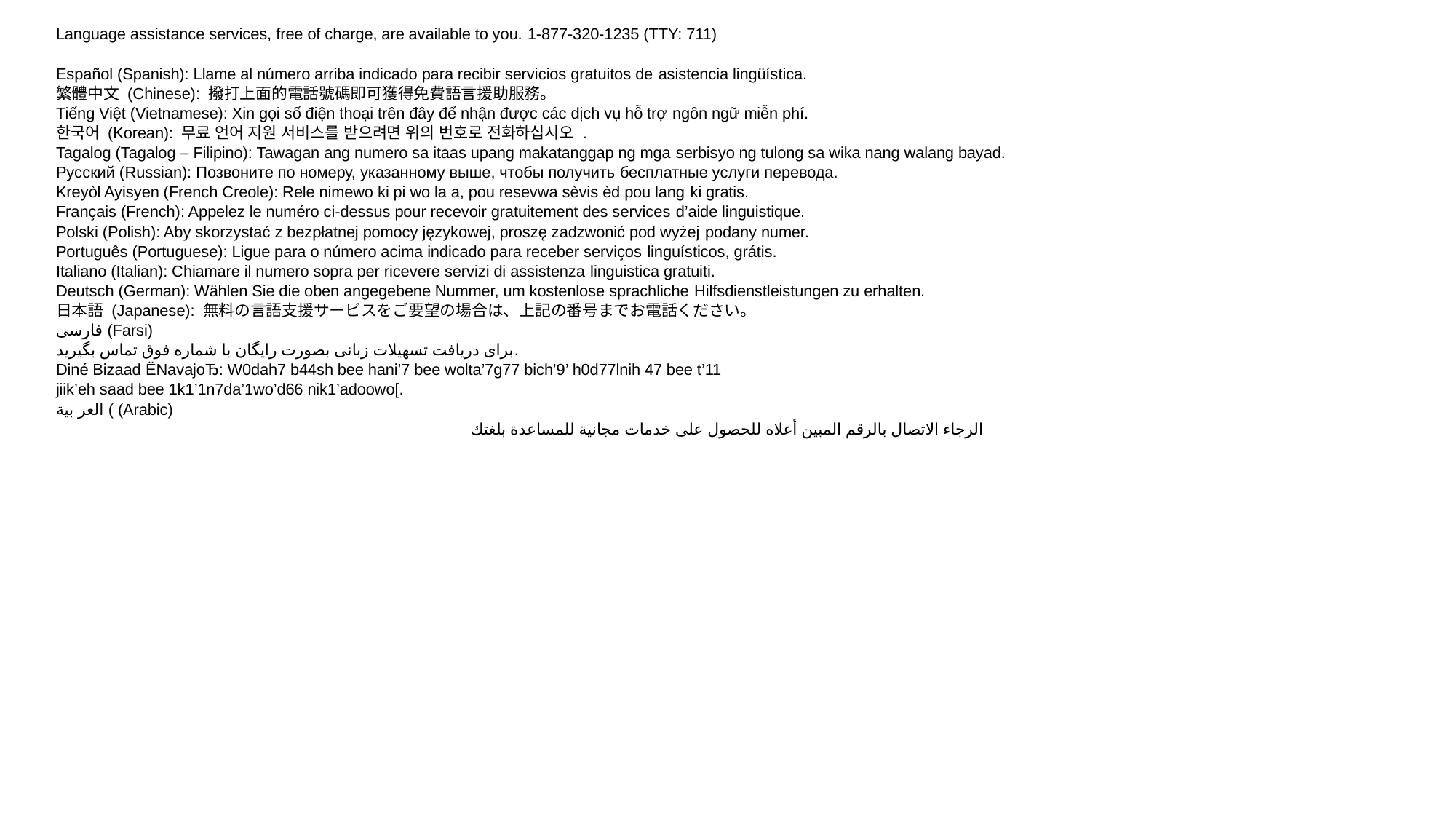

Language assistance services, free of charge, are available to you. 1-877-320-1235 (TTY: 711)

Español (Spanish): Llame al número arriba indicado para recibir servicios gratuitos de asistencia lingüística.
繁體中文 (Chinese): 撥打上面的電話號碼即可獲得免費語言援助服務。
Tiếng Việt (Vietnamese): Xin gọi số điện thoại trên đây để nhận được các dịch vụ hỗ trợ ngôn ngữ miễn phí.
한국어 (Korean): 무료 언어 지원 서비스를 받으려면 위의 번호로 전화하십시오 .
Tagalog (Tagalog – Filipino): Tawagan ang numero sa itaas upang makatanggap ng mga serbisyo ng tulong sa wika nang walang bayad.
Русский (Russian): Позвоните по номеру, указанному выше, чтобы получить бесплатные услуги перевода.
Kreyòl Ayisyen (French Creole): Rele nimewo ki pi wo la a, pou resevwa sèvis èd pou lang ki gratis.
Français (French): Appelez le numéro ci-dessus pour recevoir gratuitement des services d’aide linguistique.
Polski (Polish): Aby skorzystać z bezpłatnej pomocy językowej, proszę zadzwonić pod wyżej podany numer.
Português (Portuguese): Ligue para o número acima indicado para receber serviços linguísticos, grátis.
Italiano (Italian): Chiamare il numero sopra per ricevere servizi di assistenza linguistica gratuiti.
Deutsch (German): Wählen Sie die oben angegebene Nummer, um kostenlose sprachliche Hilfsdienstleistungen zu erhalten.
日本語 (Japanese): 無料の言語支援サービスをご要望の場合は、上記の番号までお電話ください。
فارسی (Farsi)
برای دریافت تسهیلات زبانی بصورت رایگان با شماره فوق تماس بگیرید.
Diné Bizaad ЁNavajoЂ: W0dah7 b44sh bee hani’7 bee wolta’7g77 bich’9’ h0d77lnih 47 bee t’11
jiik’eh saad bee 1k1’1n7da’1wo’d66 nik1’adoowo[.
العر بية ( (Arabic)
الرجاء الاتصال بالرقم المبين أعلاه للحصول على خدمات مجانية للمساعدة بلغتك